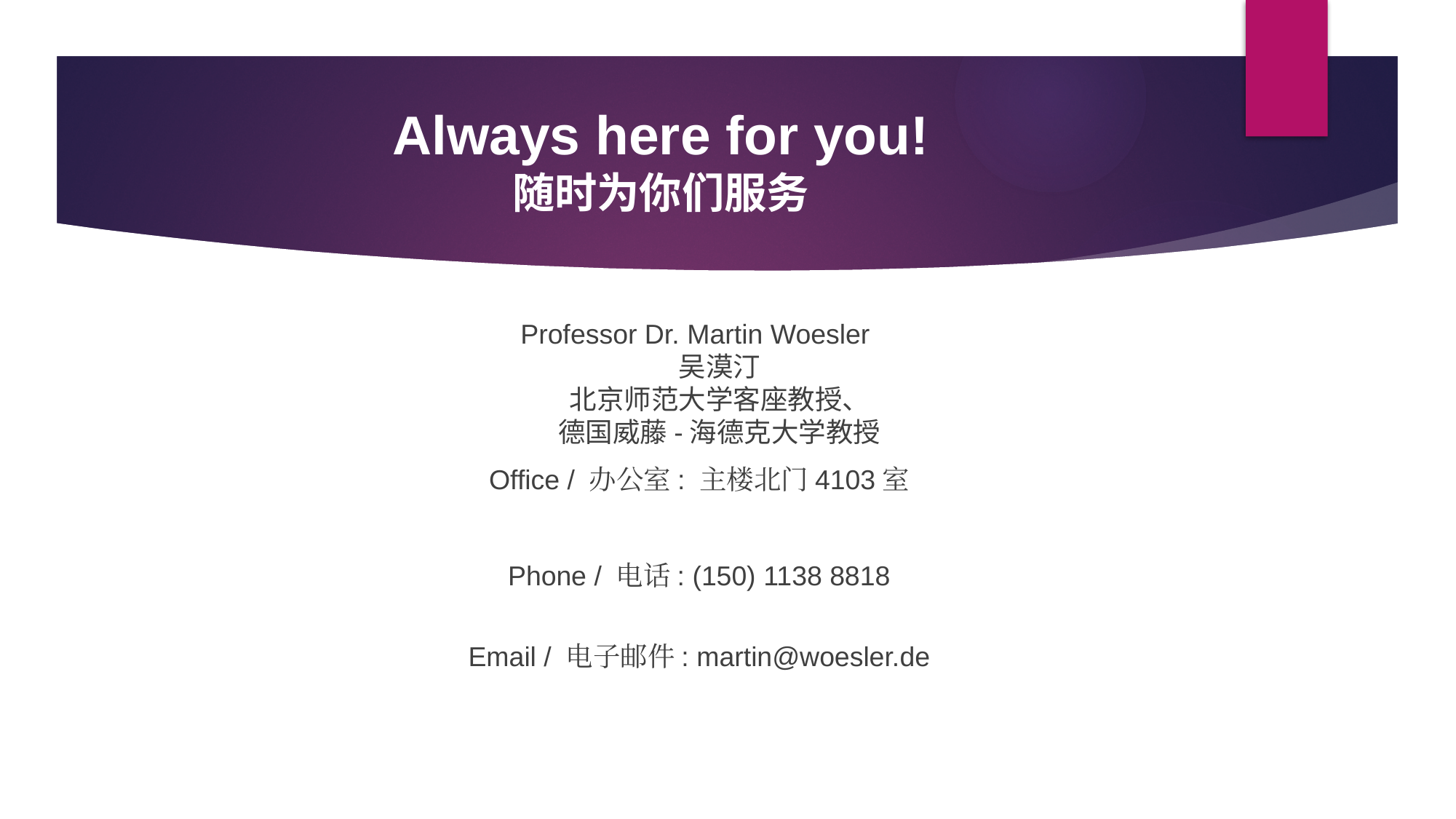

# Always here for you! 随时为你们服务
Professor Dr. Martin Woesler
吴漠汀
北京师范大学客座教授、
德国威藤-海德克大学教授
Office / 办公室: 主楼北门4103室

Phone / 电话: (150) 1138 8818
Email / 电子邮件: martin@woesler.de